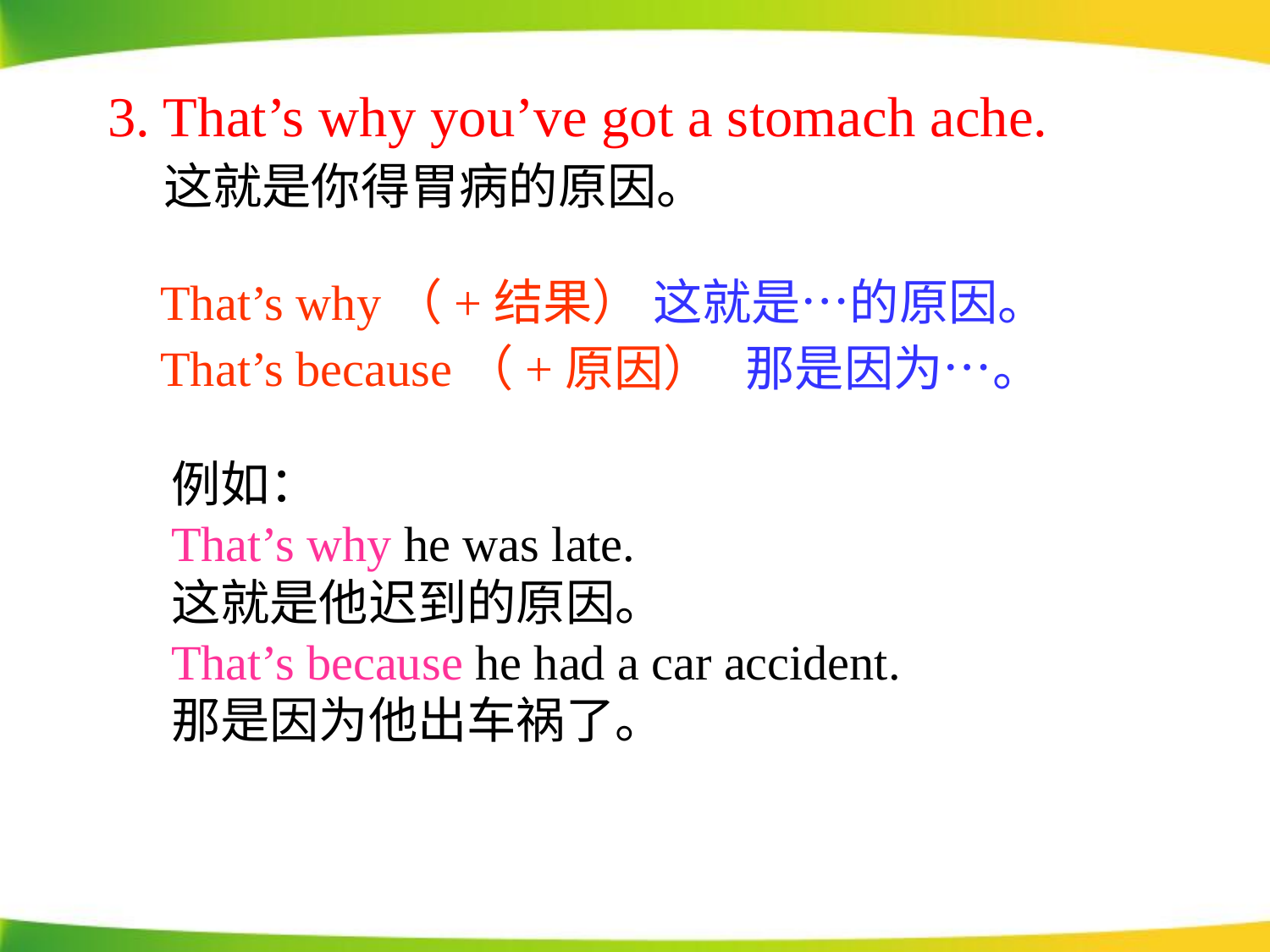

3. That’s why you’ve got a stomach ache.
    这就是你得胃病的原因。
That’s why（+结果） 这就是…的原因。
That’s because（+原因）   那是因为…。
例如：
That’s why he was late.
这就是他迟到的原因。
That’s because he had a car accident.
那是因为他出车祸了。